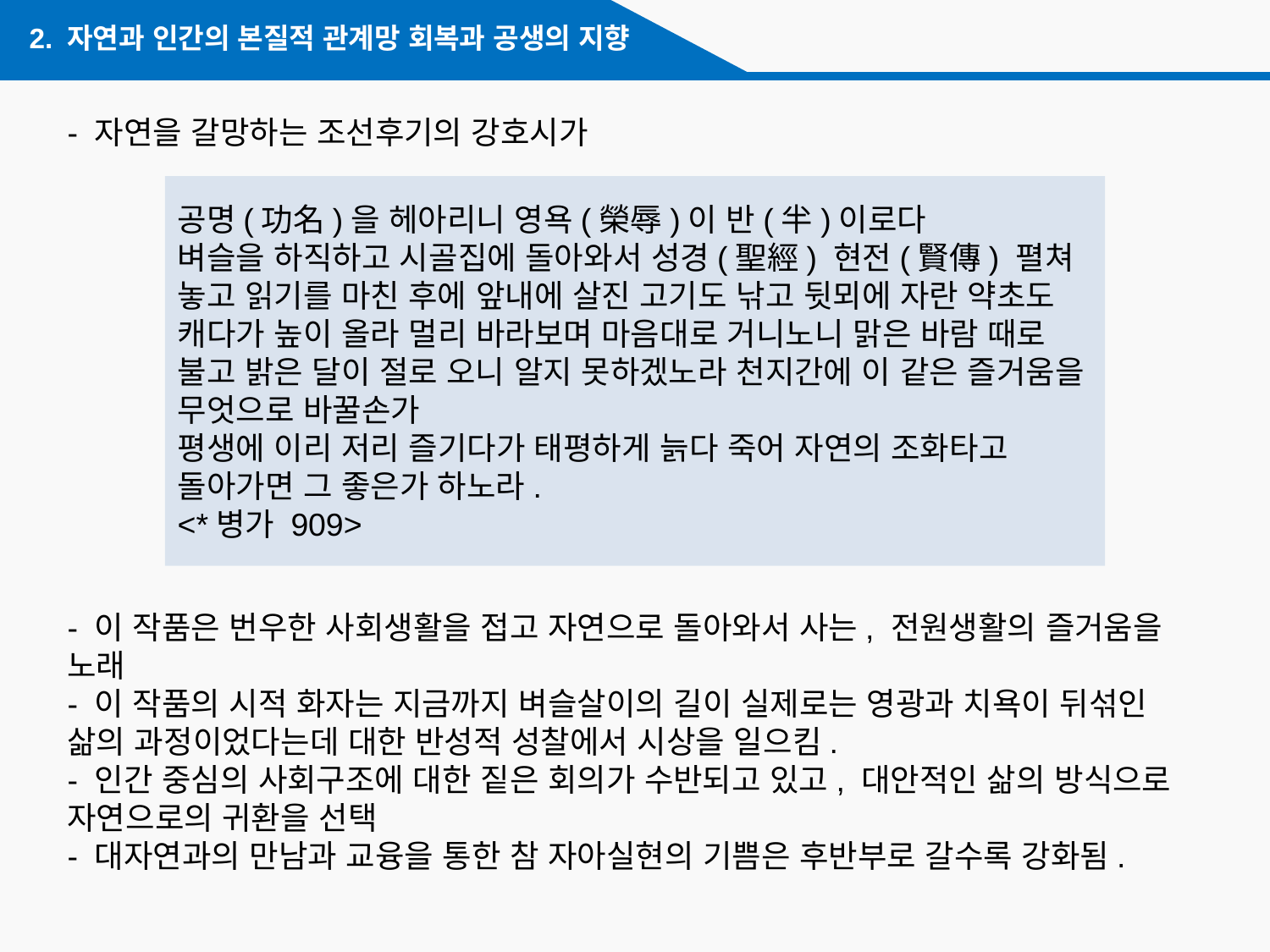

2. 자연과 인간의 본질적 관계망 회복과 공생의 지향

- 자연을 갈망하는 조선후기의 강호시가

- 이 작품은 번우한 사회생활을 접고 자연으로 돌아와서 사는, 전원생활의 즐거움을 노래
- 이 작품의 시적 화자는 지금까지 벼슬살이의 길이 실제로는 영광과 치욕이 뒤섞인 삶의 과정이었다는데 대한 반성적 성찰에서 시상을 일으킴.
- 인간 중심의 사회구조에 대한 짙은 회의가 수반되고 있고, 대안적인 삶의 방식으로 자연으로의 귀환을 선택
- 대자연과의 만남과 교융을 통한 참 자아실현의 기쁨은 후반부로 갈수록 강화됨.

공명(功名)을 헤아리니 영욕(榮辱)이 반(半)이로다
벼슬을 하직하고 시골집에 돌아와서 성경(聖經) 현전(賢傳) 펼쳐 놓고 읽기를 마친 후에 앞내에 살진 고기도 낚고 뒷뫼에 자란 약초도 캐다가 높이 올라 멀리 바라보며 마음대로 거니노니 맑은 바람 때로 불고 밝은 달이 절로 오니 알지 못하겠노라 천지간에 이 같은 즐거움을 무엇으로 바꿀손가
평생에 이리 저리 즐기다가 태평하게 늙다 죽어 자연의 조화타고 돌아가면 그 좋은가 하노라.
<*병가 909>